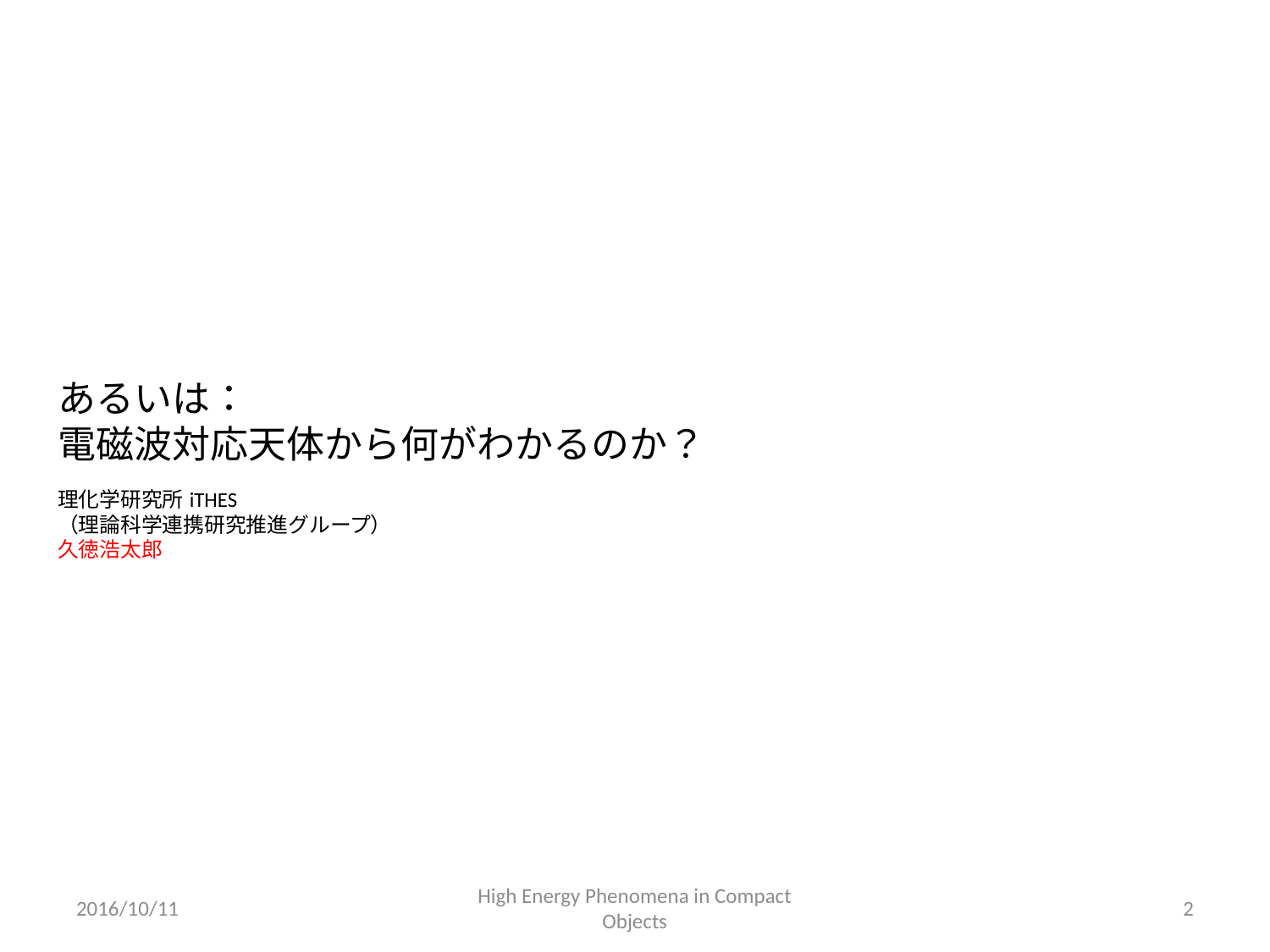

# あるいは： 電磁波対応天体から何がわかるのか？ 　 理化学研究所 iTHES （理論科学連携研究推進グループ） 久徳浩太郎
2016/10/11
High Energy Phenomena in Compact Objects
2